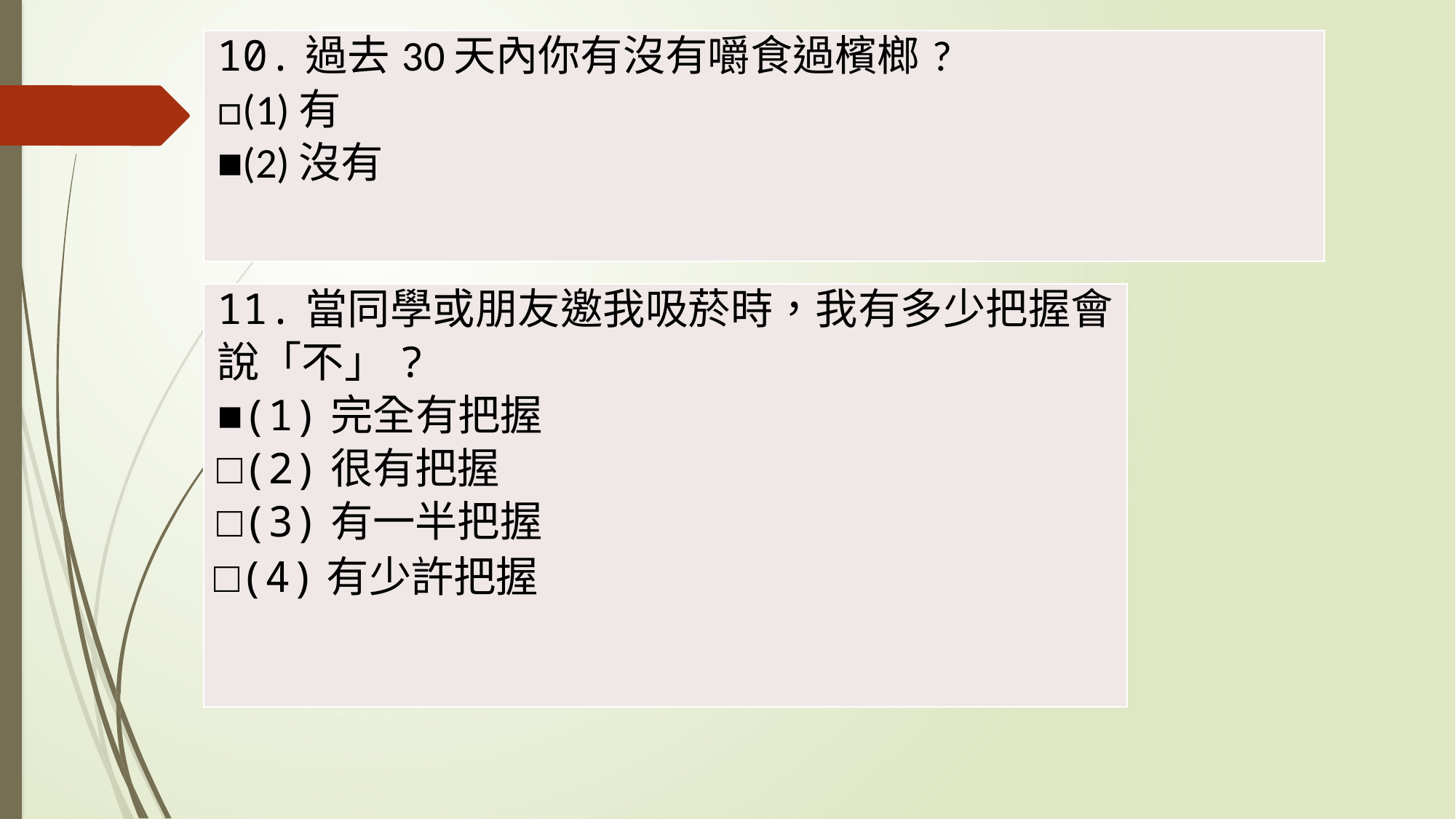

| 10.過去30天內你有沒有嚼食過檳榔? □(1)有 ■(2)沒有 |
| --- |
| 11.當同學或朋友邀我吸菸時，我有多少把握會說「不」? ■(1)完全有把握 □(2)很有把握 □(3)有一半把握 |
| --- |
□(4)有少許把握